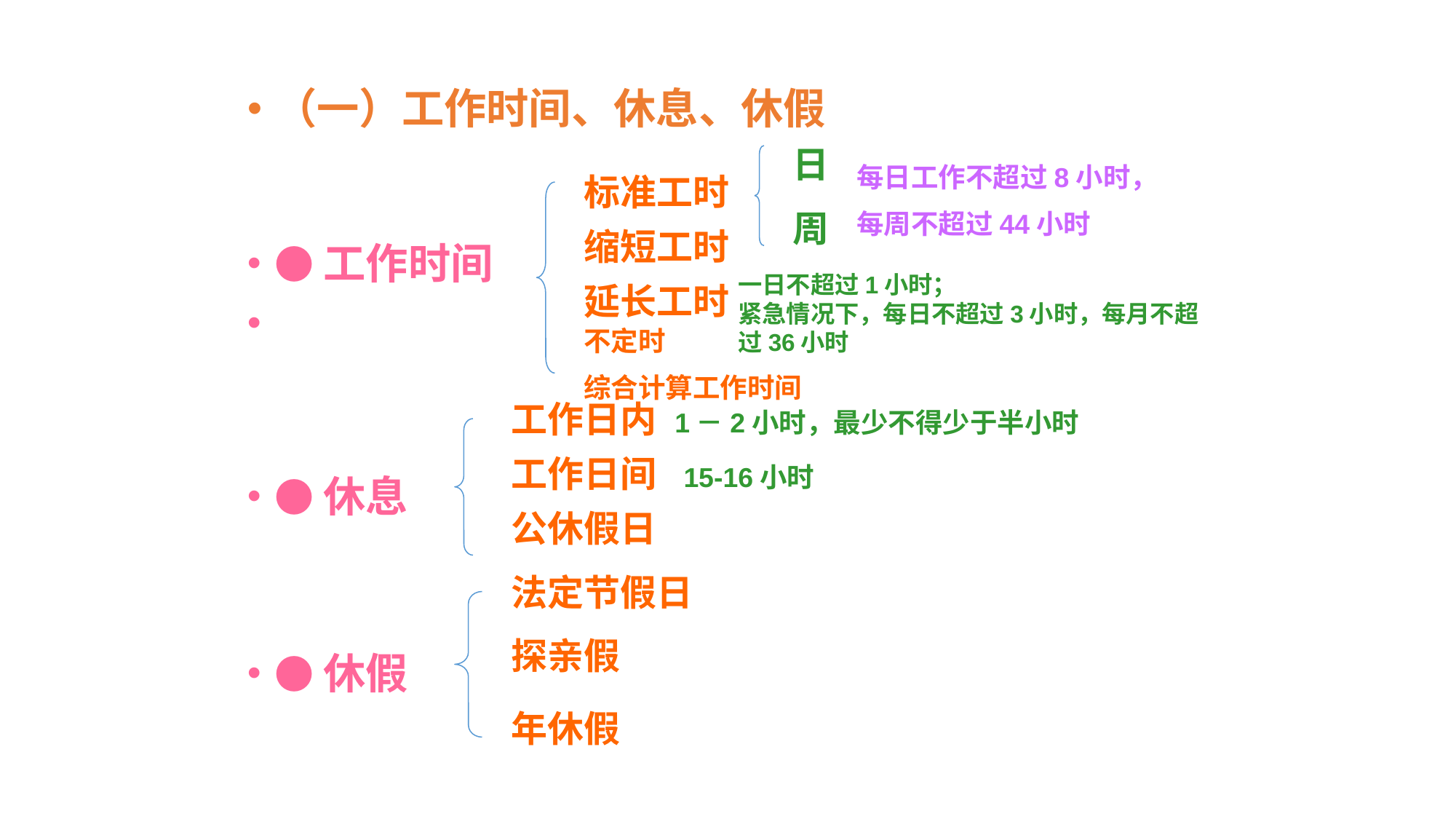

（一）工作时间、休息、休假

●工作时间

●休息

●休假
日

每日工作不超过8小时，
每周不超过44小时
标准工时

周
缩短工时
一日不超过1小时；
紧急情况下，每日不超过3小时，每月不超过36小时
延长工时
不定时
综合计算工作时间
工作日内
1－2小时，最少不得少于半小时

工作日间
15-16小时
公休假日
法定节假日

探亲假
年休假